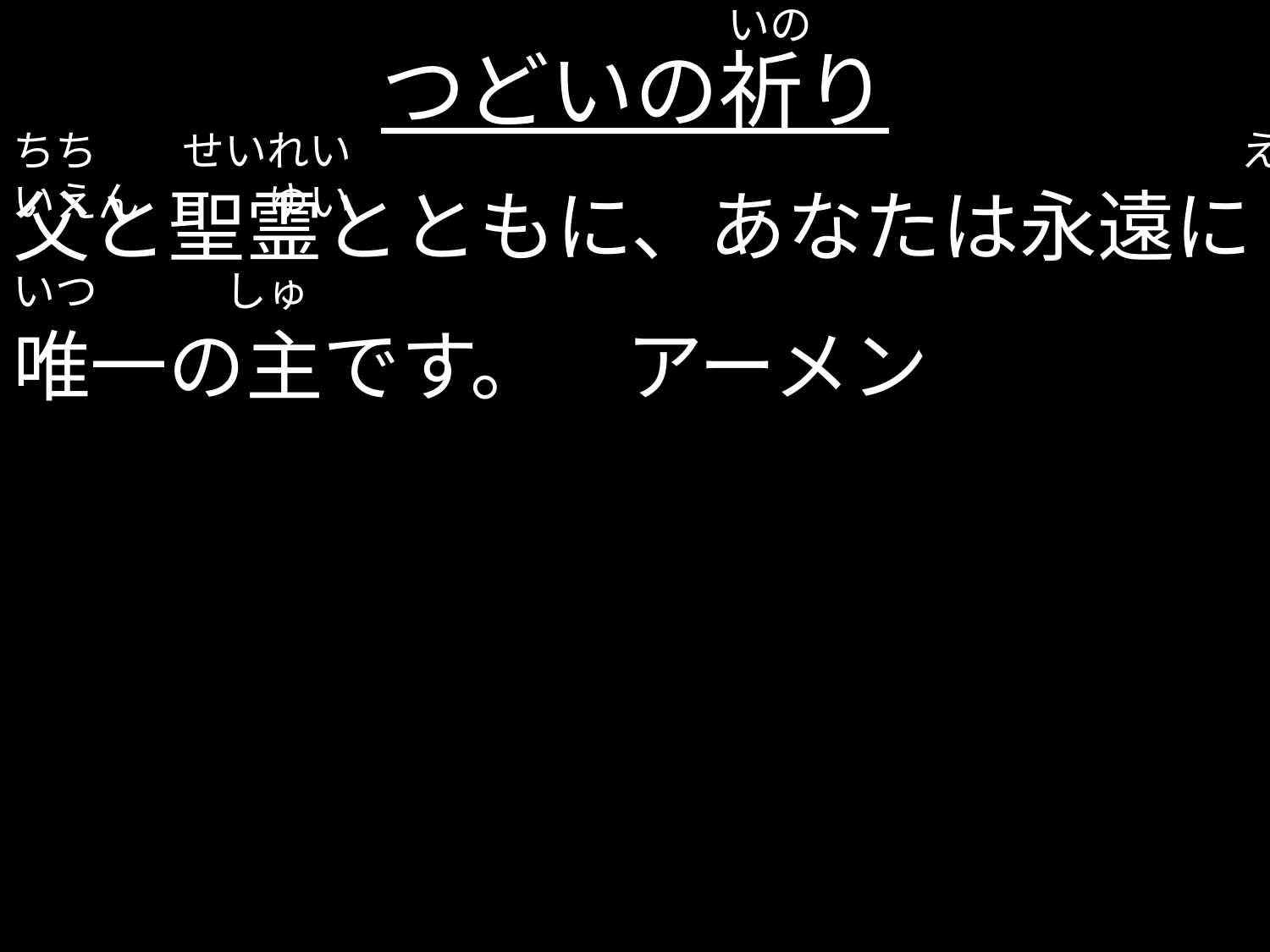

いの
つどいの祈り
ちち　　せいれい　　　　　　　　　　　　　　　　　　　　　えいえん　　　ゆい
父と聖霊とともに、あなたは永遠に唯一の主です。　アーメン
いつ　　　しゅ